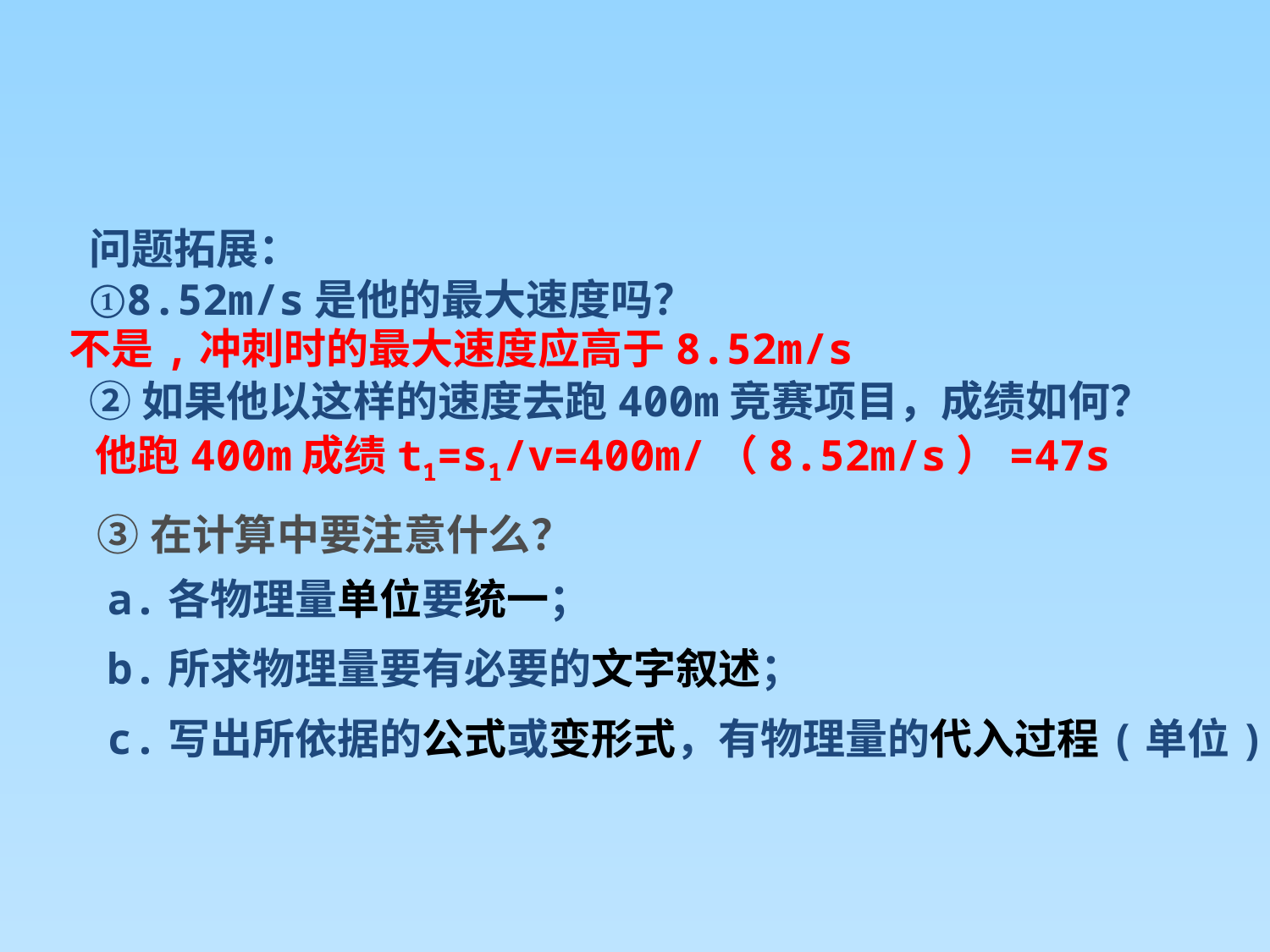

问题拓展：
①8.52m/s是他的最大速度吗？

②如果他以这样的速度去跑400m竞赛项目，成绩如何？
不是,冲刺时的最大速度应高于8.52m/s
他跑400m成绩t1=s1/v=400m/（8.52m/s）=47s
③在计算中要注意什么？
a.各物理量单位要统一；
b.所求物理量要有必要的文字叙述；
c.写出所依据的公式或变形式，有物理量的代入过程(单位)。